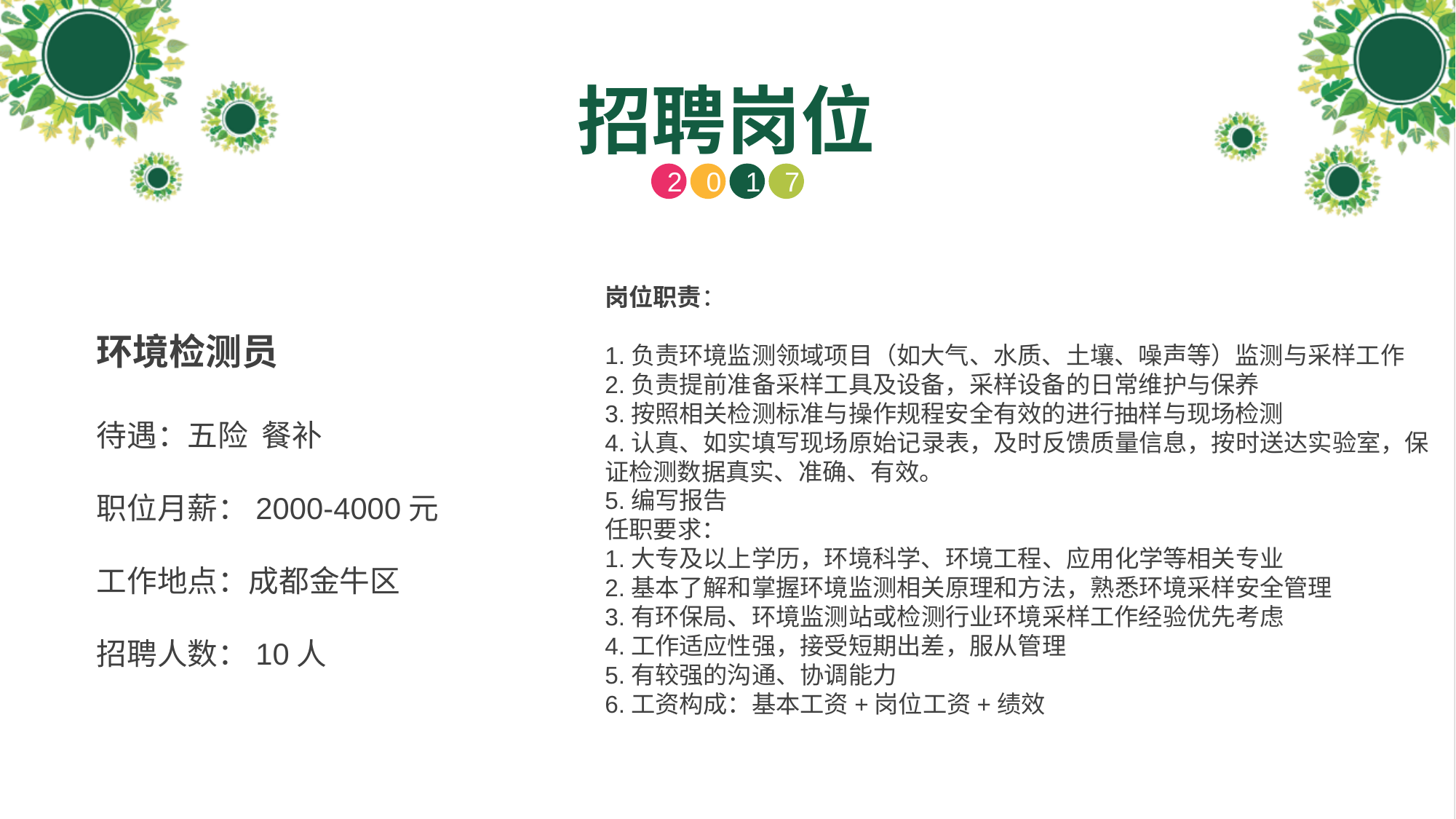

招聘岗位
岗位职责：

1.负责环境监测领域项目（如大气、水质、土壤、噪声等）监测与采样工作
2.负责提前准备采样工具及设备，采样设备的日常维护与保养
3.按照相关检测标准与操作规程安全有效的进行抽样与现场检测
4.认真、如实填写现场原始记录表，及时反馈质量信息，按时送达实验室，保证检测数据真实、准确、有效。
5.编写报告
任职要求：
1.大专及以上学历，环境科学、环境工程、应用化学等相关专业
2.基本了解和掌握环境监测相关原理和方法，熟悉环境采样安全管理
3.有环保局、环境监测站或检测行业环境采样工作经验优先考虑
4.工作适应性强，接受短期出差，服从管理
5.有较强的沟通、协调能力
6.工资构成：基本工资+岗位工资+绩效
环境检测员

待遇：五险  餐补

职位月薪：2000-4000元

工作地点：成都金牛区

招聘人数：10人